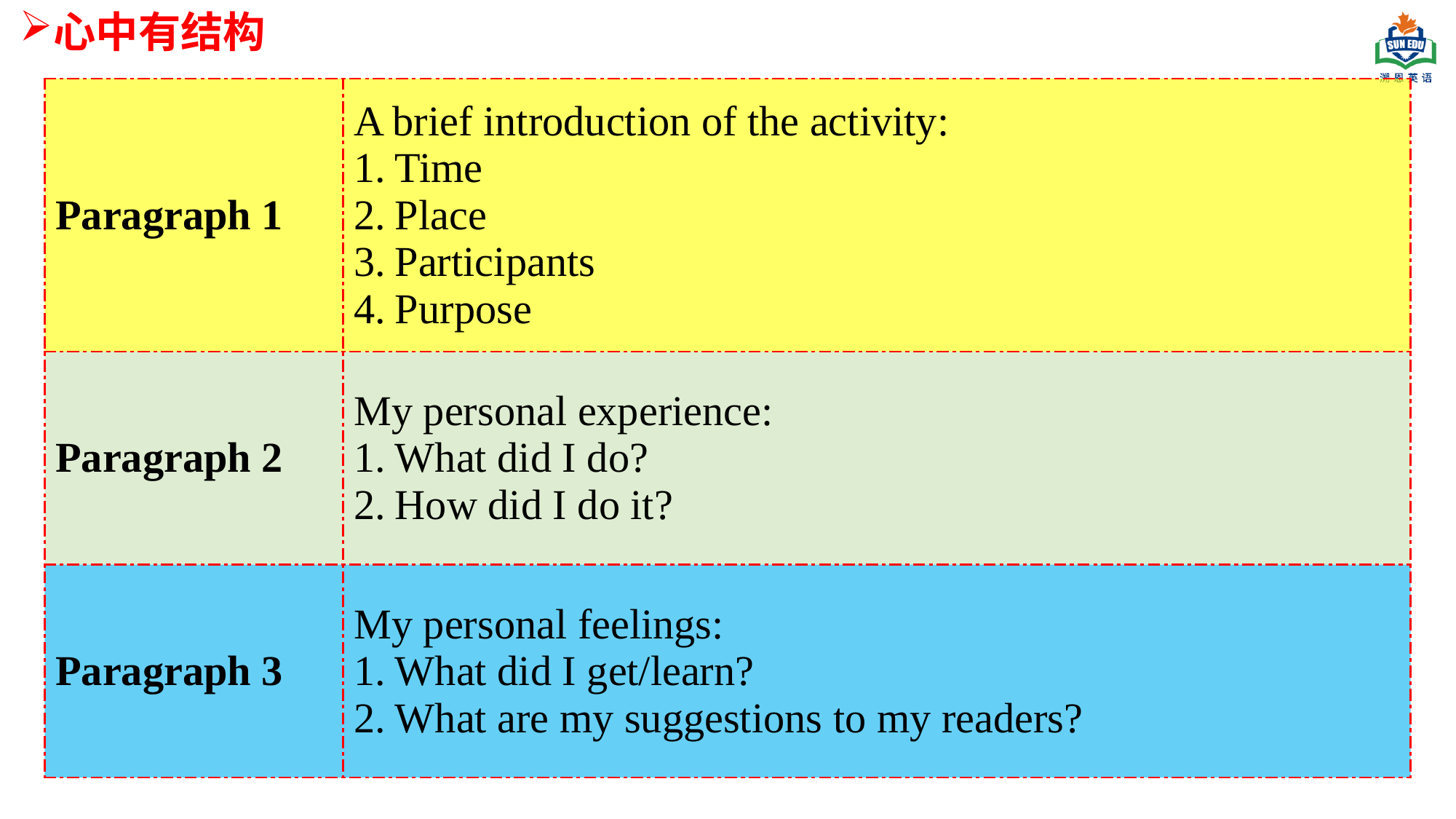

心中有结构
| Paragraph 1 | A brief introduction of the activity: Time Place Participants Purpose |
| --- | --- |
| Paragraph 2 | My personal experience: What did I do? How did I do it? |
| Paragraph 3 | My personal feelings: What did I get/learn? What are my suggestions to my readers? |